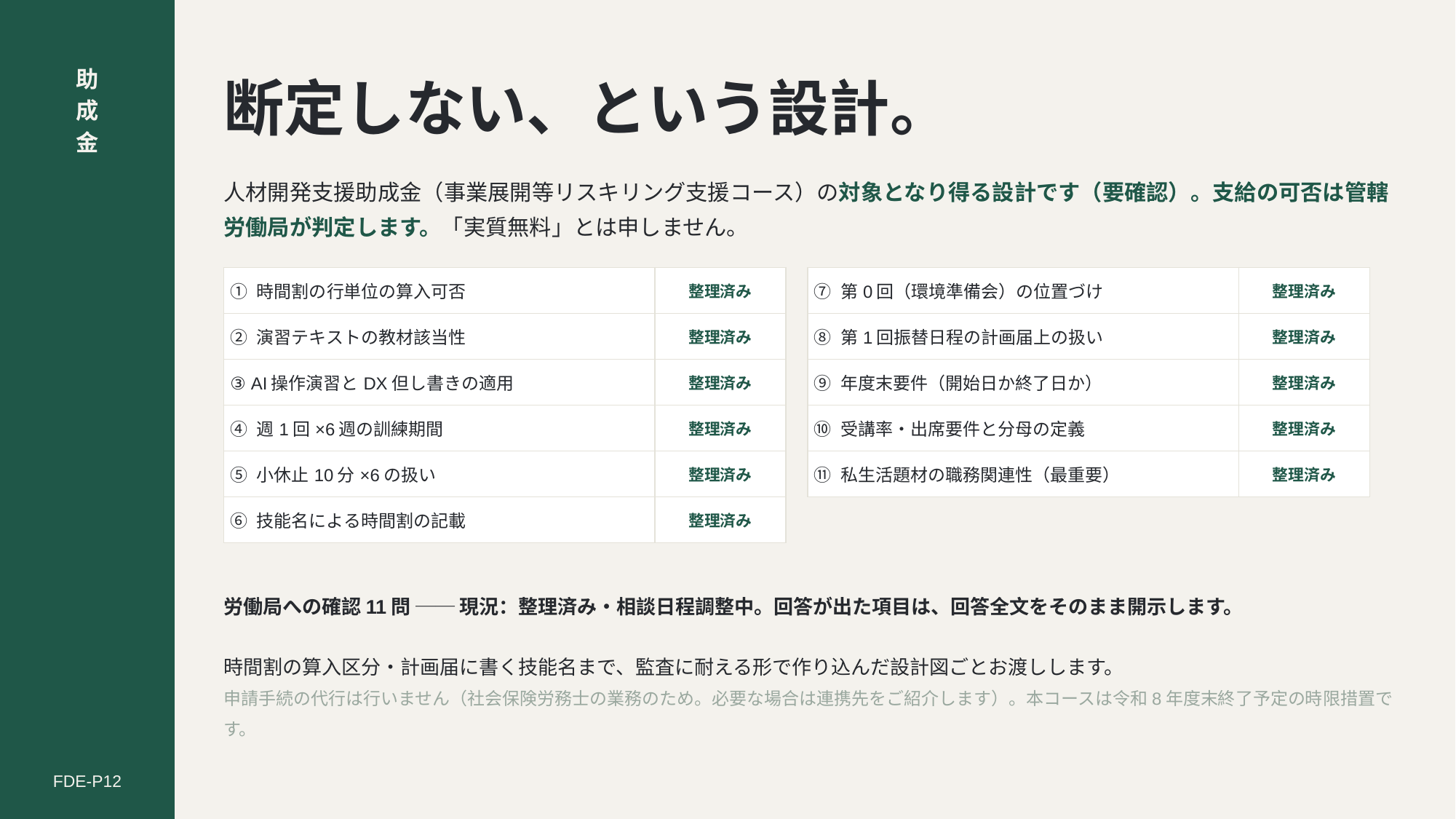

助
成
金
断定しない、という設計。
人材開発支援助成金（事業展開等リスキリング支援コース）の対象となり得る設計です（要確認）。支給の可否は管轄労働局が判定します。「実質無料」とは申しません。
| ① 時間割の行単位の算入可否 | 整理済み |
| --- | --- |
| ② 演習テキストの教材該当性 | 整理済み |
| ③ AI操作演習とDX但し書きの適用 | 整理済み |
| ④ 週1回×6週の訓練期間 | 整理済み |
| ⑤ 小休止10分×6の扱い | 整理済み |
| ⑥ 技能名による時間割の記載 | 整理済み |
| ⑦ 第0回（環境準備会）の位置づけ | 整理済み |
| --- | --- |
| ⑧ 第1回振替日程の計画届上の扱い | 整理済み |
| ⑨ 年度末要件（開始日か終了日か） | 整理済み |
| ⑩ 受講率・出席要件と分母の定義 | 整理済み |
| ⑪ 私生活題材の職務関連性（最重要） | 整理済み |
労働局への確認11問 ── 現況：整理済み・相談日程調整中。回答が出た項目は、回答全文をそのまま開示します。
時間割の算入区分・計画届に書く技能名まで、監査に耐える形で作り込んだ設計図ごとお渡しします。
申請手続の代行は行いません（社会保険労務士の業務のため。必要な場合は連携先をご紹介します）。本コースは令和8年度末終了予定の時限措置です。
FDE-P12